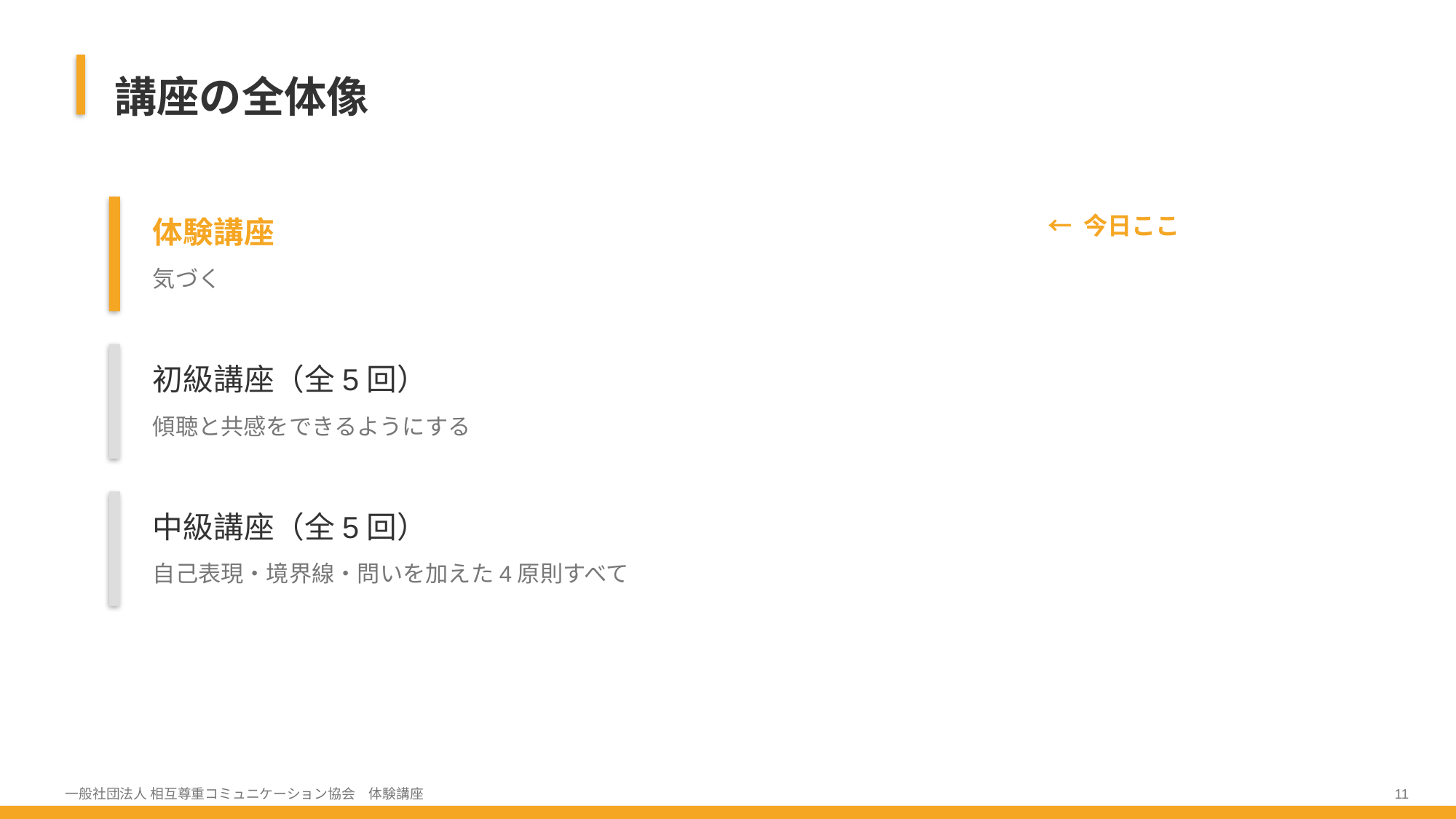

講座の全体像

体験講座
← 今日ここ
気づく

初級講座（全5回）
傾聴と共感をできるようにする

中級講座（全5回）
自己表現・境界線・問いを加えた4原則すべて
一般社団法人 相互尊重コミュニケーション協会　体験講座
11